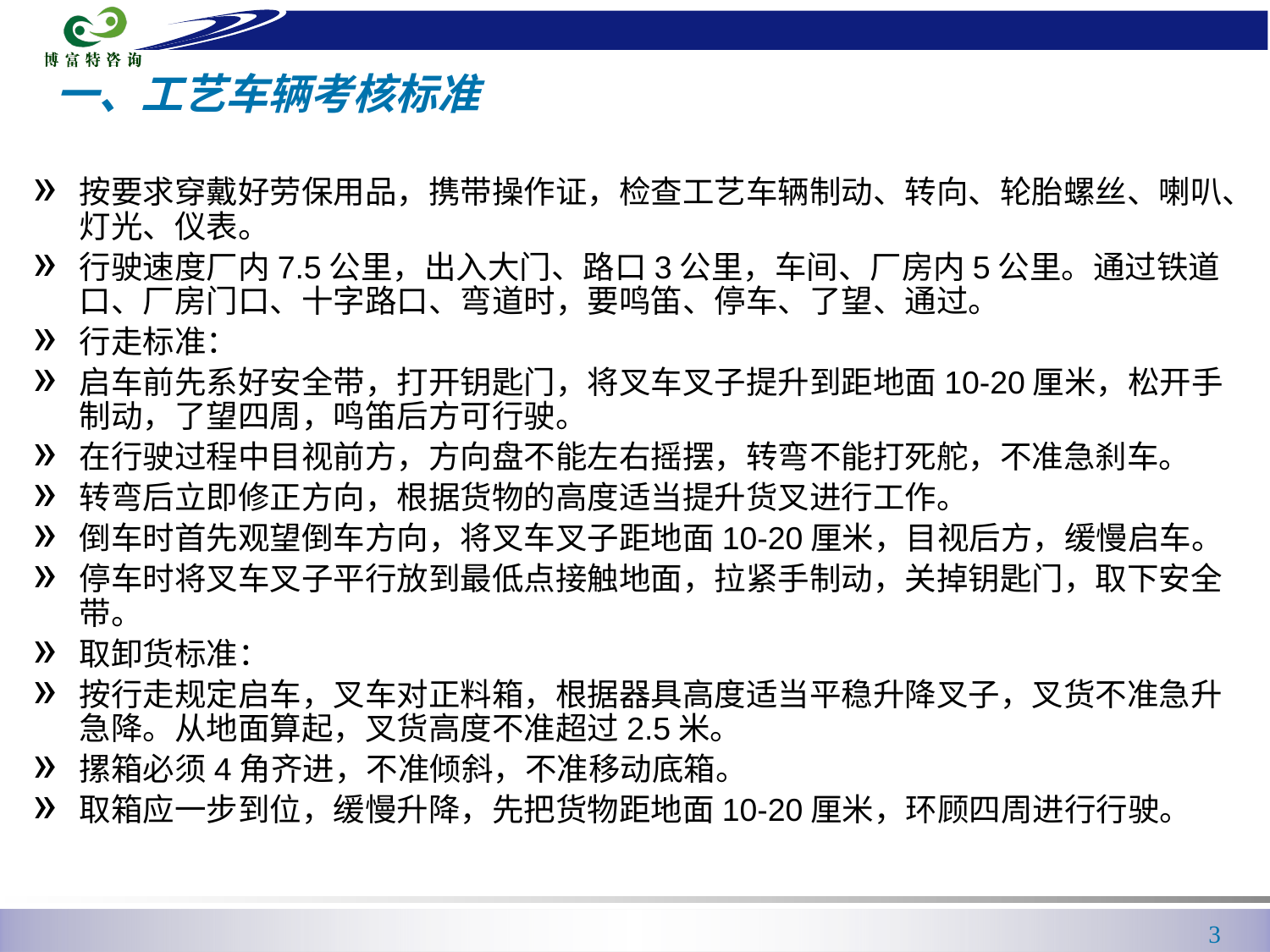

一、工艺车辆考核标准

按要求穿戴好劳保用品，携带操作证，检查工艺车辆制动、转向、轮胎螺丝、喇叭、灯光、仪表。
行驶速度厂内7.5公里，出入大门、路口3公里，车间、厂房内5公里。通过铁道口、厂房门口、十字路口、弯道时，要鸣笛、停车、了望、通过。
行走标准：
启车前先系好安全带，打开钥匙门，将叉车叉子提升到距地面10-20厘米，松开手制动，了望四周，鸣笛后方可行驶。
在行驶过程中目视前方，方向盘不能左右摇摆，转弯不能打死舵，不准急刹车。
转弯后立即修正方向，根据货物的高度适当提升货叉进行工作。
倒车时首先观望倒车方向，将叉车叉子距地面10-20厘米，目视后方，缓慢启车。
停车时将叉车叉子平行放到最低点接触地面，拉紧手制动，关掉钥匙门，取下安全带。
取卸货标准：
按行走规定启车，叉车对正料箱，根据器具高度适当平稳升降叉子，叉货不准急升急降。从地面算起，叉货高度不准超过2.5米。
摞箱必须4角齐进，不准倾斜，不准移动底箱。
取箱应一步到位，缓慢升降，先把货物距地面10-20厘米，环顾四周进行行驶。

3